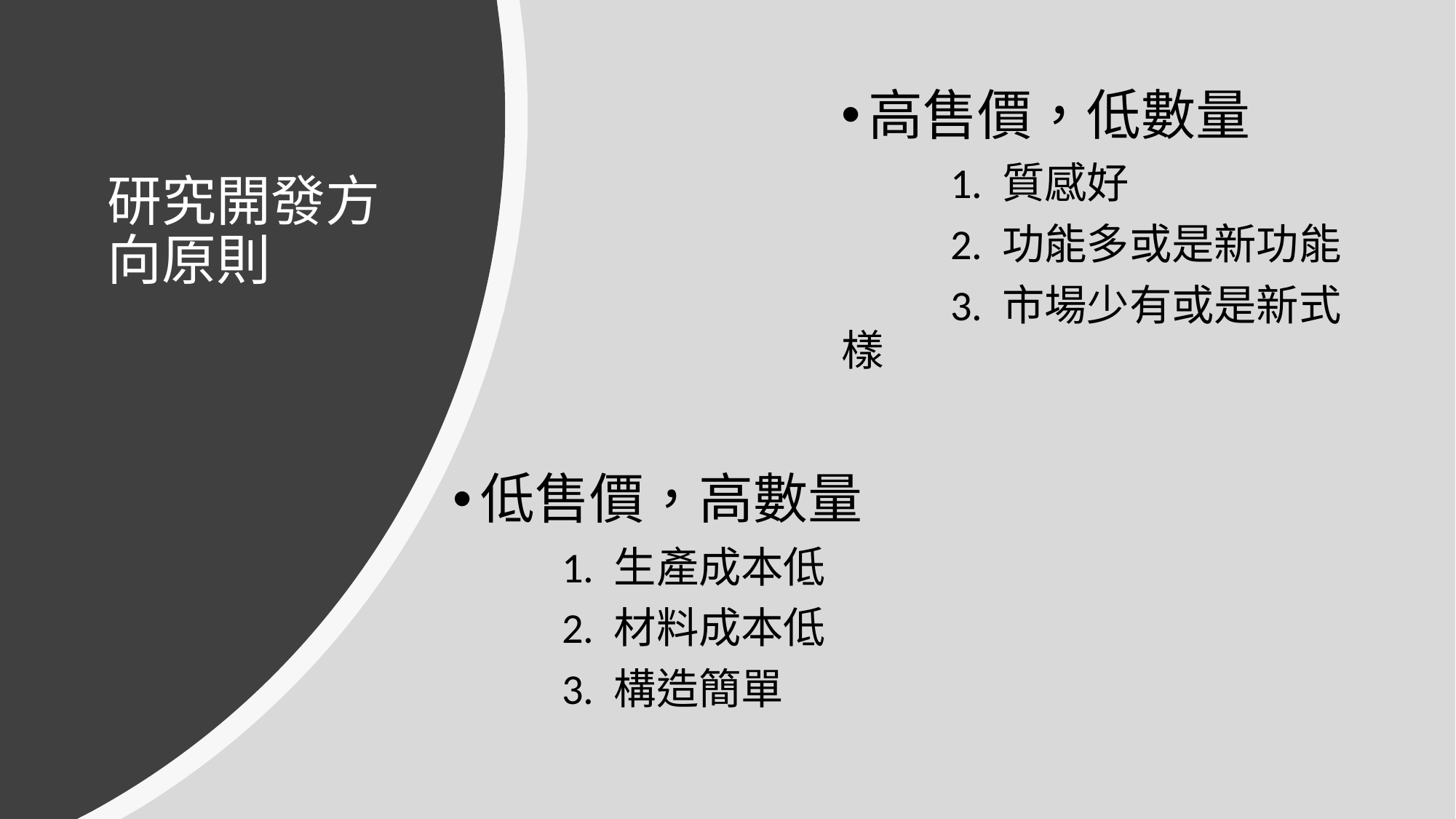

高售價，低數量
	1. 質感好
	2. 功能多或是新功能
	3. 市場少有或是新式樣
# 研究開發方向原則
低售價，高數量
	1. 生產成本低
	2. 材料成本低
	3. 構造簡單